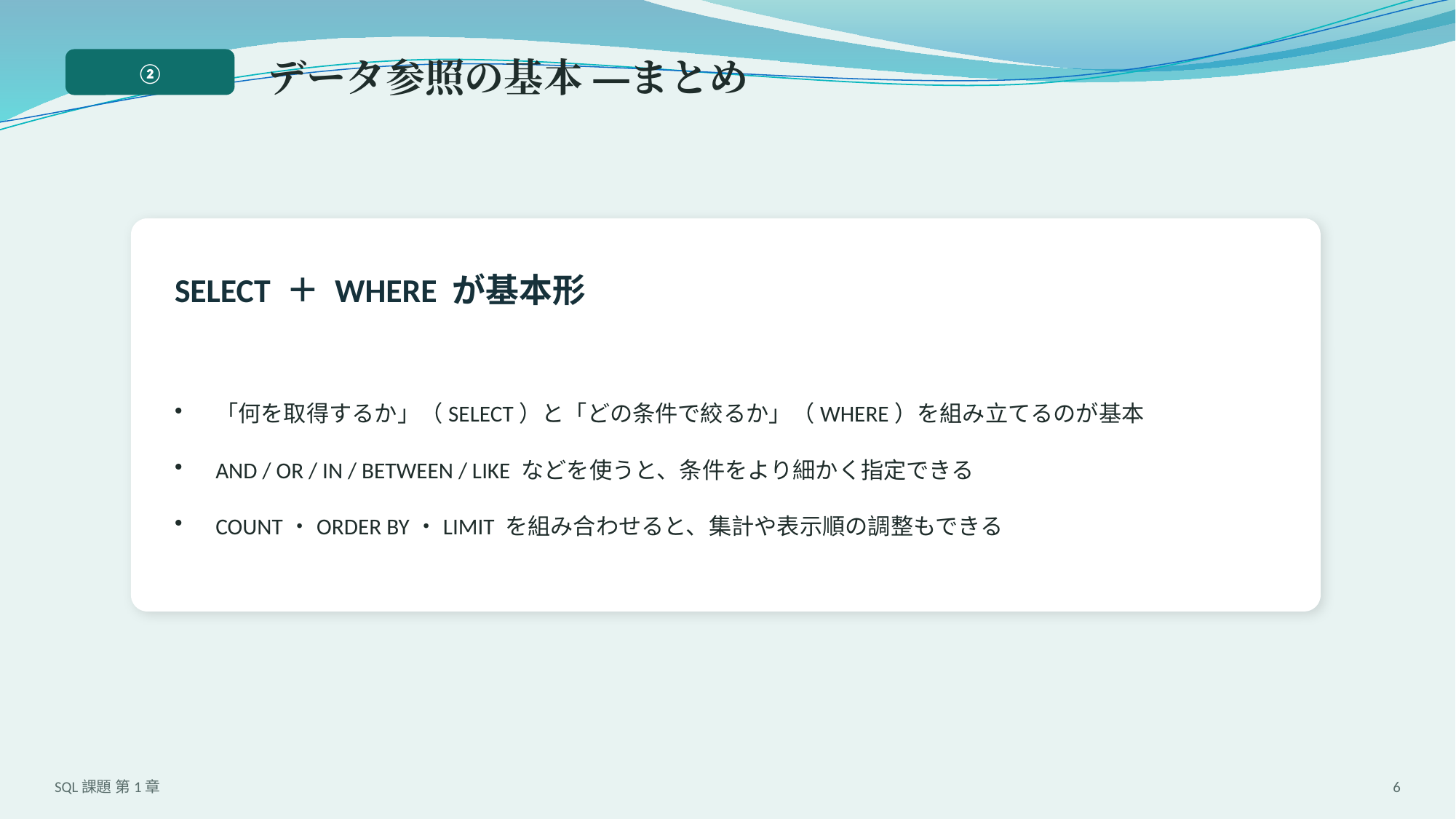

データ参照の基本 ― まとめ

②

SELECT ＋ WHERE が基本形
「何を取得するか」（SELECT）と「どの条件で絞るか」（WHERE）を組み立てるのが基本
AND / OR / IN / BETWEEN / LIKE などを使うと、条件をより細かく指定できる
COUNT・ORDER BY・LIMIT を組み合わせると、集計や表示順の調整もできる
SQL課題 第1章
6